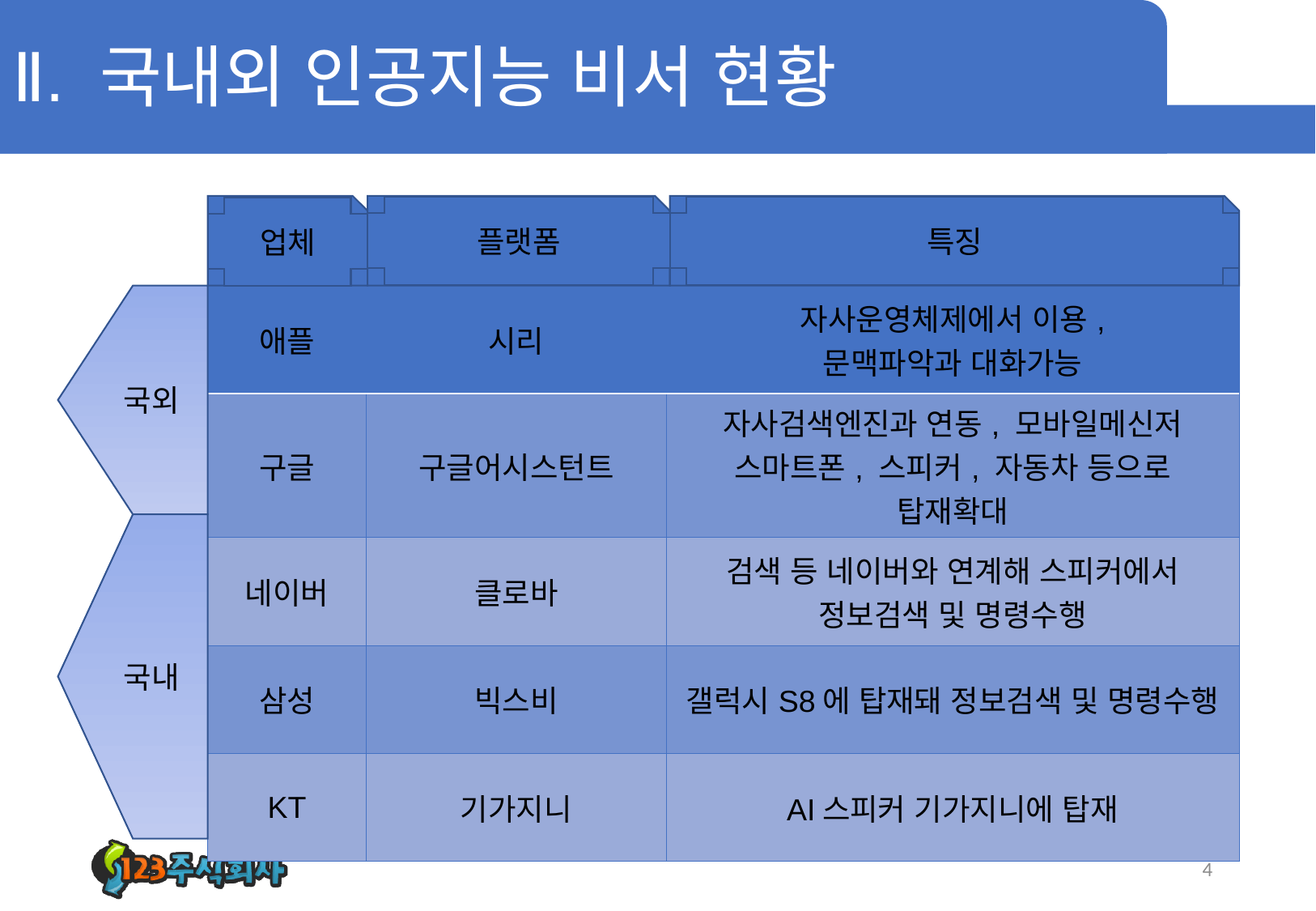

# Ⅱ. 국내외 인공지능 비서 현황

플랫폼
특징
업체
| 애플 | 시리 | 자사운영체제에서 이용, 문맥파악과 대화가능 |
| --- | --- | --- |
| 구글 | 구글어시스턴트 | 자사검색엔진과 연동, 모바일메신저 스마트폰, 스피커, 자동차 등으로 탑재확대 |
| 네이버 | 클로바 | 검색 등 네이버와 연계해 스피커에서 정보검색 및 명령수행 |
| 삼성 | 빅스비 | 갤럭시S8에 탑재돼 정보검색 및 명령수행 |
| KT | 기가지니 | AI스피커 기가지니에 탑재 |
국외
국내
4